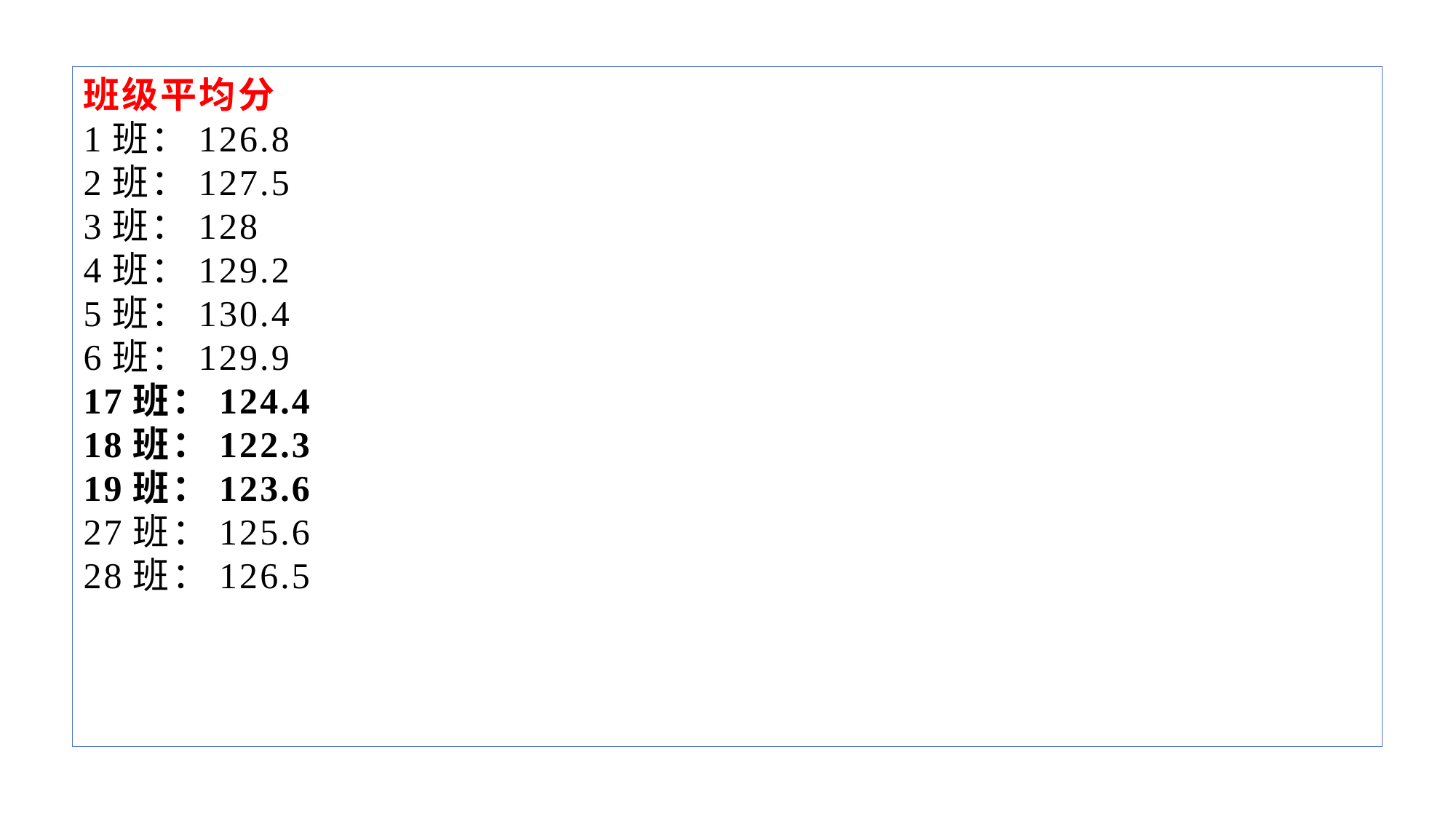

班级平均分
1班：126.8
2班：127.5
3班：128
4班：129.2
5班：130.4
6班：129.9
17班：124.4
18班：122.3
19班：123.6
27班：125.6
28班：126.5